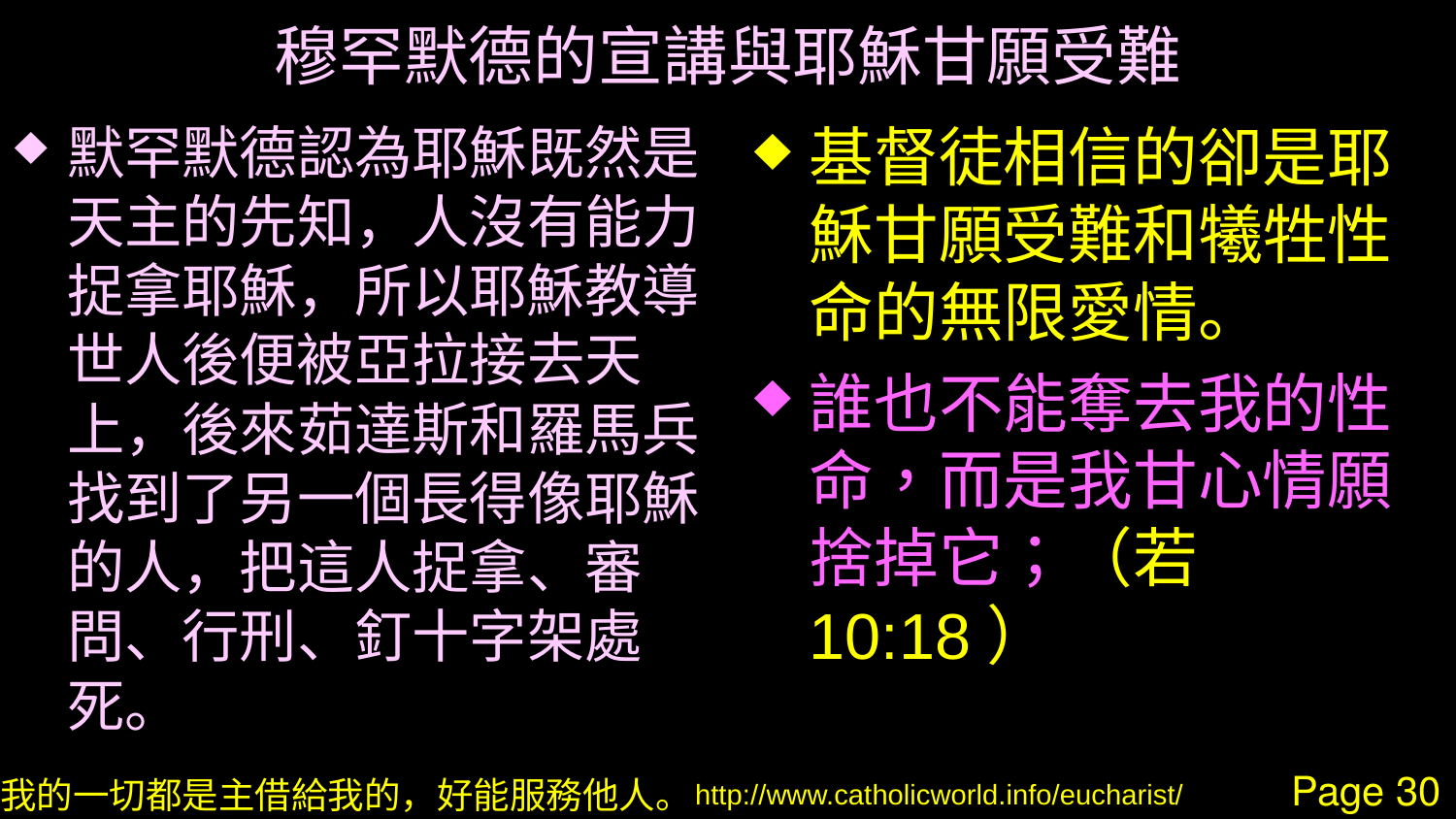

# 穆罕默德的宣講與耶穌甘願受難
默罕默德認為耶穌既然是天主的先知，人沒有能力捉拿耶穌，所以耶穌教導世人後便被亞拉接去天上，後來茹達斯和羅馬兵找到了另一個長得像耶穌的人，把這人捉拿、審問、行刑、釘十字架處死。
基督徒相信的卻是耶穌甘願受難和犧牲性命的無限愛情。
誰也不能奪去我的性命，而是我甘心情願捨掉它；（若10:18）